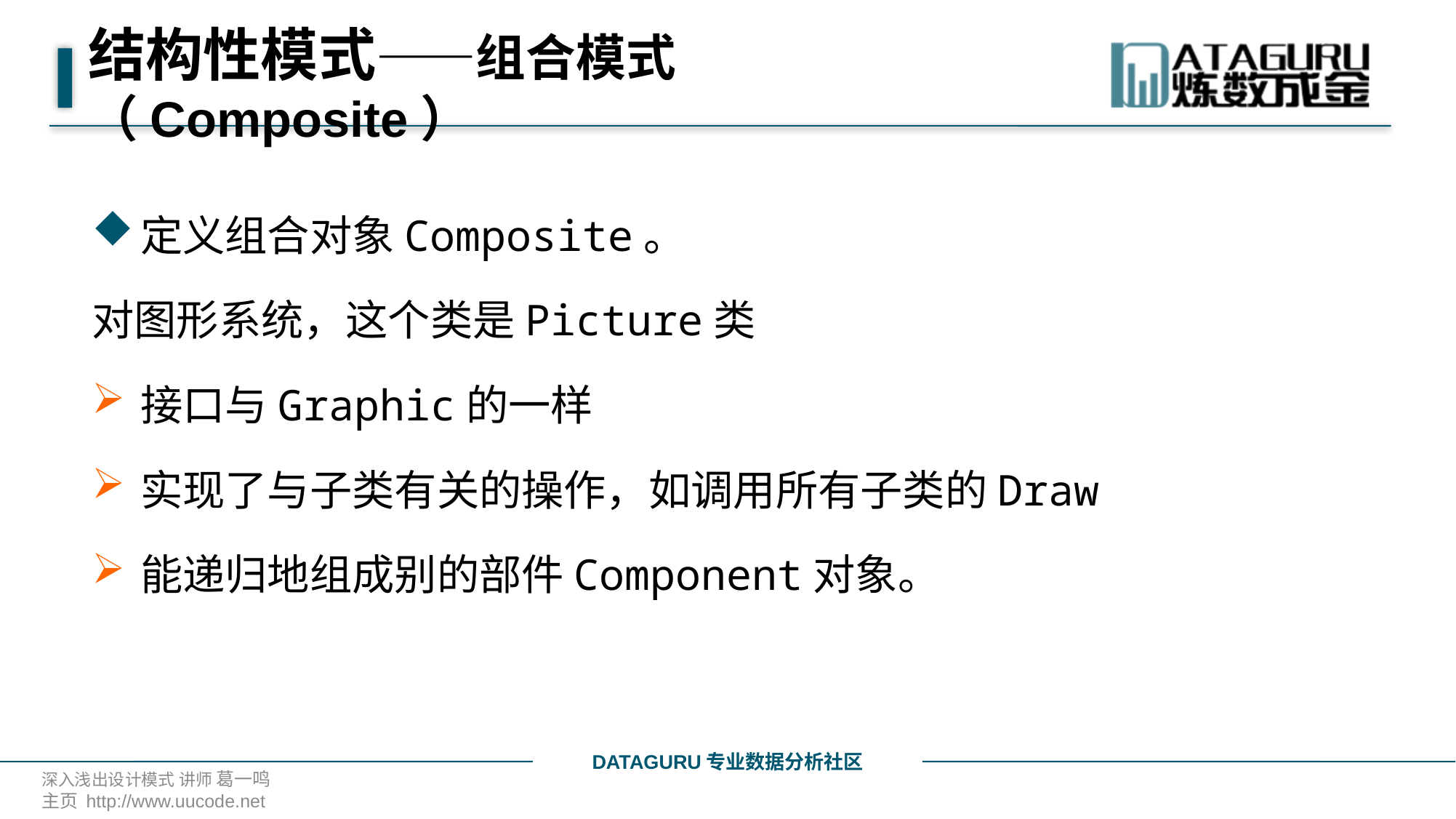

# 结构性模式——组合模式（Composite）
定义组合对象Composite。
对图形系统，这个类是Picture类
接口与Graphic的一样
实现了与子类有关的操作，如调用所有子类的Draw
能递归地组成别的部件Component对象。